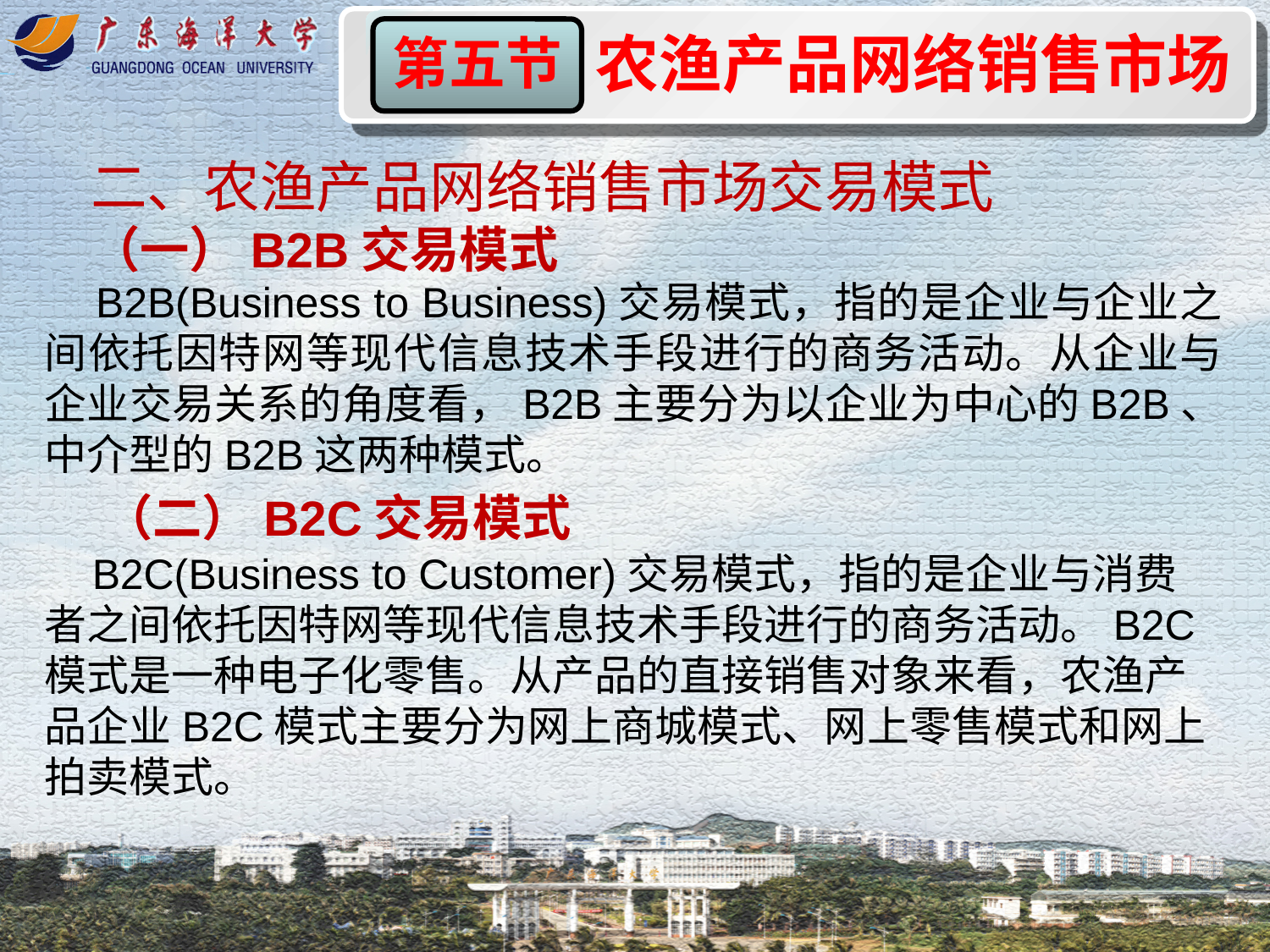

农渔产品网络销售市场

第五节
二、农渔产品网络销售市场交易模式
（一）B2B交易模式
    B2B(Business to Business)交易模式，指的是企业与企业之间依托因特网等现代信息技术手段进行的商务活动。从企业与企业交易关系的角度看，B2B主要分为以企业为中心的B2B、中介型的B2B这两种模式。
（二）B2C交易模式
    B2C(Business to Customer)交易模式，指的是企业与消费者之间依托因特网等现代信息技术手段进行的商务活动。B2C模式是一种电子化零售。从产品的直接销售对象来看，农渔产品企业B2C模式主要分为网上商城模式、网上零售模式和网上拍卖模式。